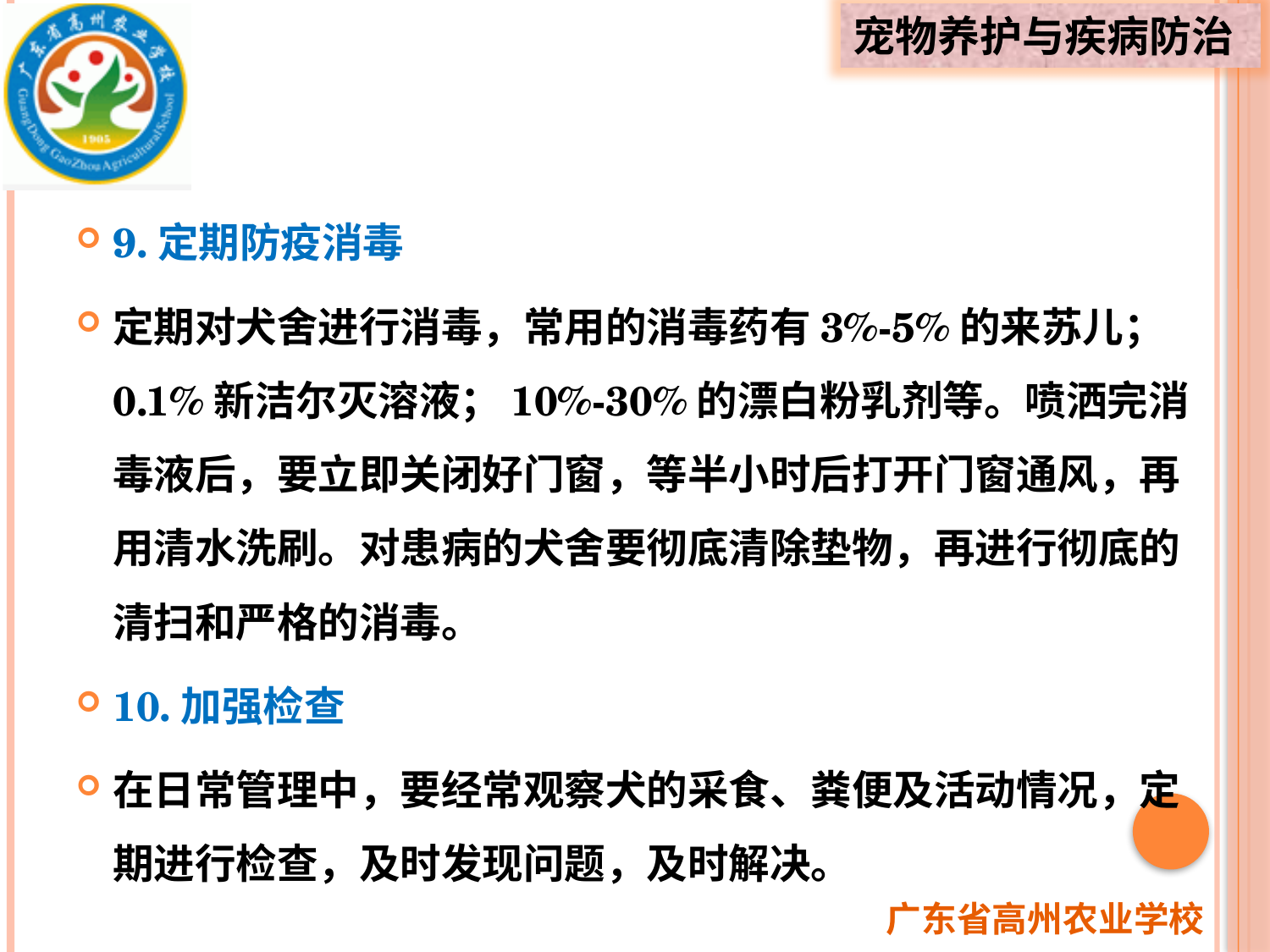

9.定期防疫消毒
定期对犬舍进行消毒，常用的消毒药有3%-5%的来苏儿；0.1%新洁尔灭溶液；10%-30%的漂白粉乳剂等。喷洒完消毒液后，要立即关闭好门窗，等半小时后打开门窗通风，再用清水洗刷。对患病的犬舍要彻底清除垫物，再进行彻底的清扫和严格的消毒。
10.加强检查
在日常管理中，要经常观察犬的采食、粪便及活动情况，定期进行检查，及时发现问题，及时解决。